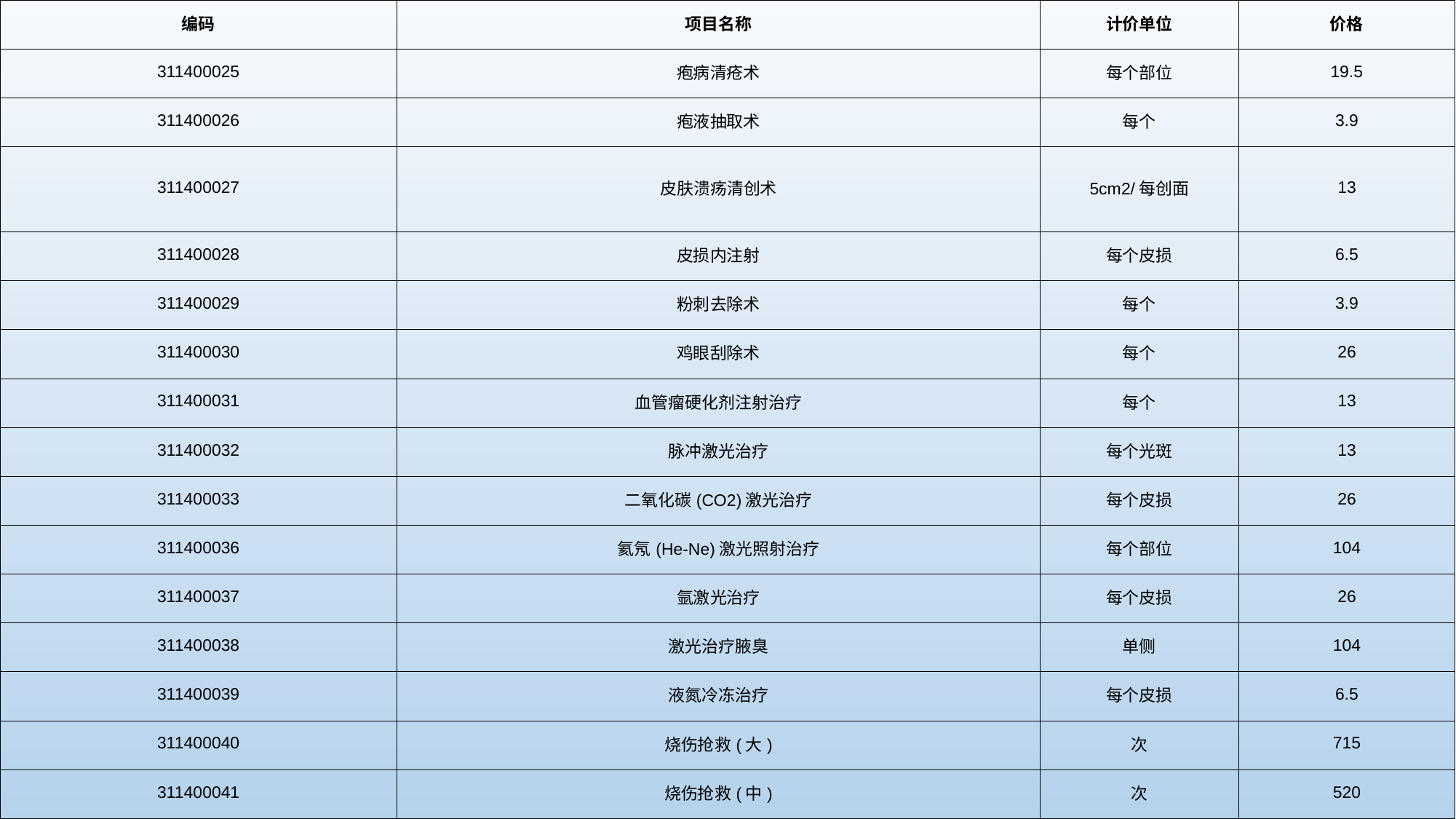

| 编码 | 项目名称 | 计价单位 | 价格 |
| --- | --- | --- | --- |
| 311400025 | 疱病清疮术 | 每个部位 | 19.5 |
| 311400026 | 疱液抽取术 | 每个 | 3.9 |
| 311400027 | 皮肤溃疡清创术 | 5cm2/每创面 | 13 |
| 311400028 | 皮损内注射 | 每个皮损 | 6.5 |
| 311400029 | 粉刺去除术 | 每个 | 3.9 |
| 311400030 | 鸡眼刮除术 | 每个 | 26 |
| 311400031 | 血管瘤硬化剂注射治疗 | 每个 | 13 |
| 311400032 | 脉冲激光治疗 | 每个光斑 | 13 |
| 311400033 | 二氧化碳(CO2)激光治疗 | 每个皮损 | 26 |
| 311400036 | 氦氖(He-Ne)激光照射治疗 | 每个部位 | 104 |
| 311400037 | 氩激光治疗 | 每个皮损 | 26 |
| 311400038 | 激光治疗腋臭 | 单侧 | 104 |
| 311400039 | 液氮冷冻治疗 | 每个皮损 | 6.5 |
| 311400040 | 烧伤抢救(大) | 次 | 715 |
| 311400041 | 烧伤抢救(中) | 次 | 520 |